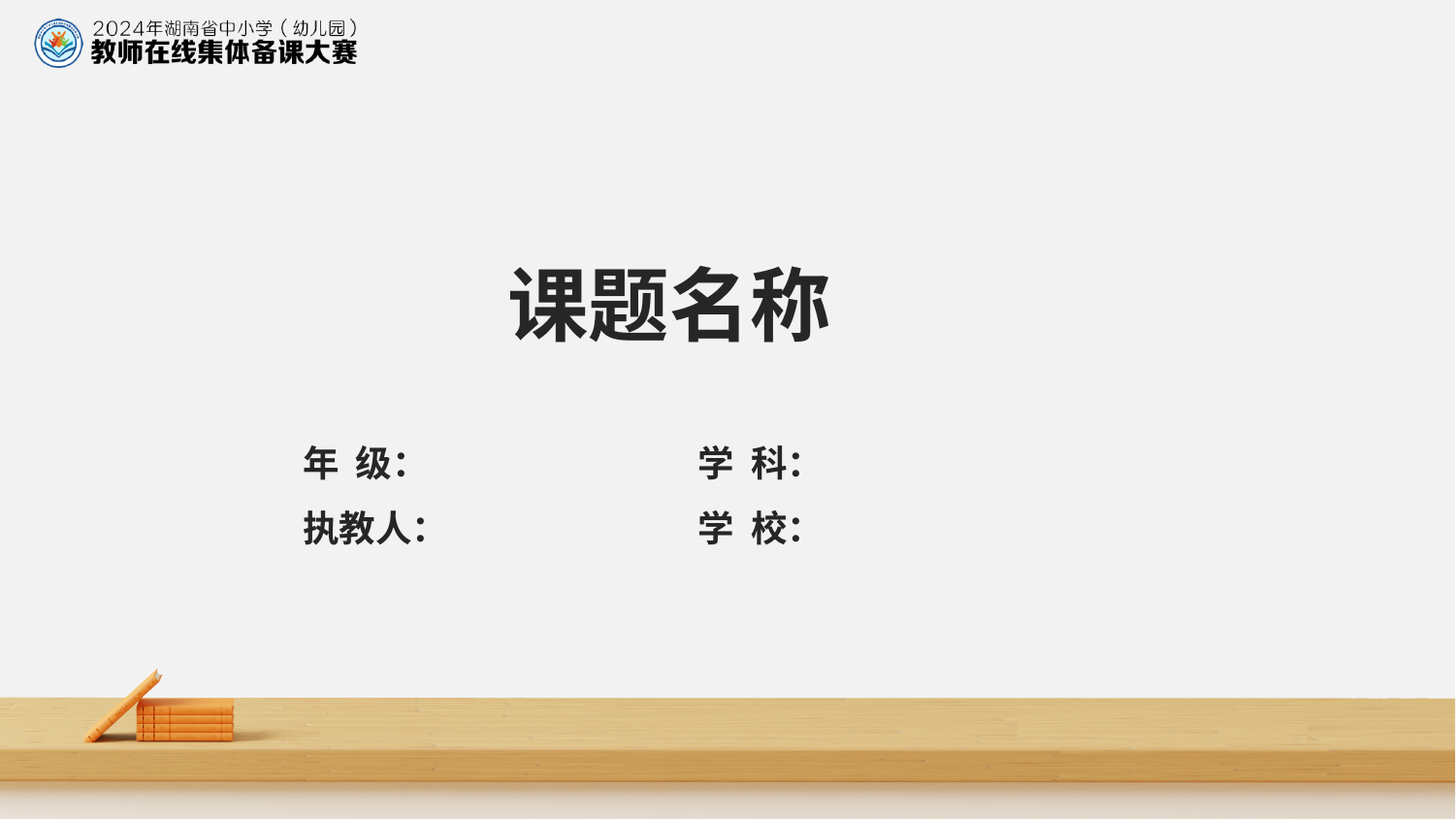

课题名称
年  级：
执教人：
学  科：
学  校：